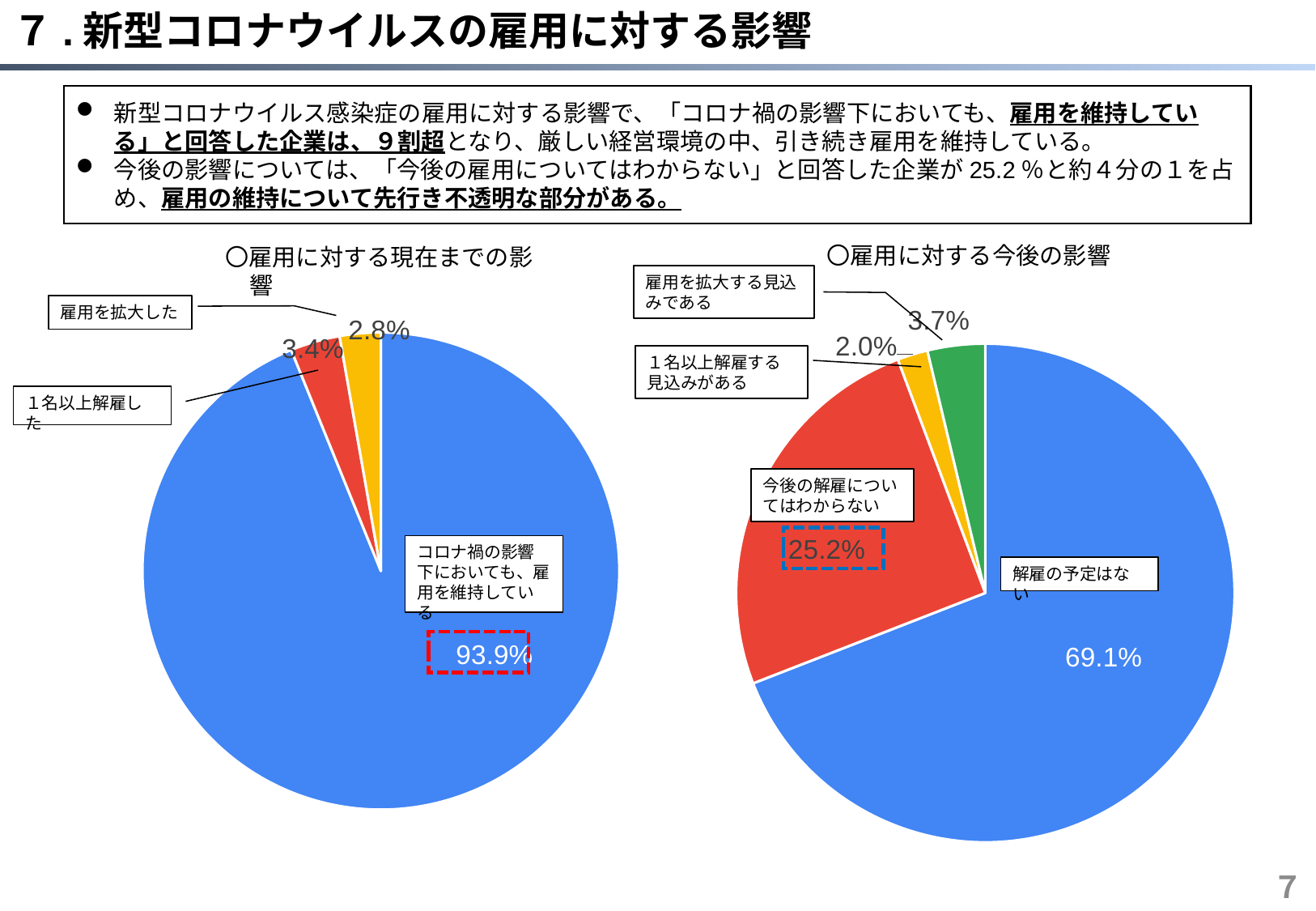

# ７.新型コロナウイルスの雇用に対する影響
新型コロナウイルス感染症の雇用に対する影響で、「コロナ禍の影響下においても、雇用を維持している」と回答した企業は、９割超となり、厳しい経営環境の中、引き続き雇用を維持している。
今後の影響については、「今後の雇用についてはわからない」と回答した企業が25.2％と約４分の１を占め、雇用の維持について先行き不透明な部分がある。
〇雇用に対する今後の影響
〇雇用に対する現在までの影響
雇用を拡大する見込みである

### Chart

| Category | 個数 / 企業フォーム名 | 構成比 |
|---|---|---|
| （１）解雇の予定はない | 0.6909448818897638 | 0.6909448818897638 |
| （４）今後の雇用については分からない | 0.25196850393700787 | 0.25196850393700787 |
| （２）１名以上解雇する見込みがある | 0.01968503937007874 | 0.01968503937007874 |
| （３）雇用を拡大する見込みである | 0.03740157480314961 | 0.03740157480314961 |
１名以上解雇する見込みがある
今後の解雇についてはわからない
解雇の予定はない

### Chart

| Category | 個数 / 企業フォーム名 | 構成比 |
|---|---|---|
| （１）コロナ禍の影響下においても、雇用を維持している | 0.9386138613861386 | 0.9386138613861386 |
| （２）コロナ禍の影響から、１名以上解雇した | 0.033663366336633666 | 0.033663366336633666 |
| （３）雇用を拡大した | 0.027722772277227723 | 0.027722772277227723 |
雇用を拡大した
１名以上解雇した
コロナ禍の影響下においても、雇用を維持している

７